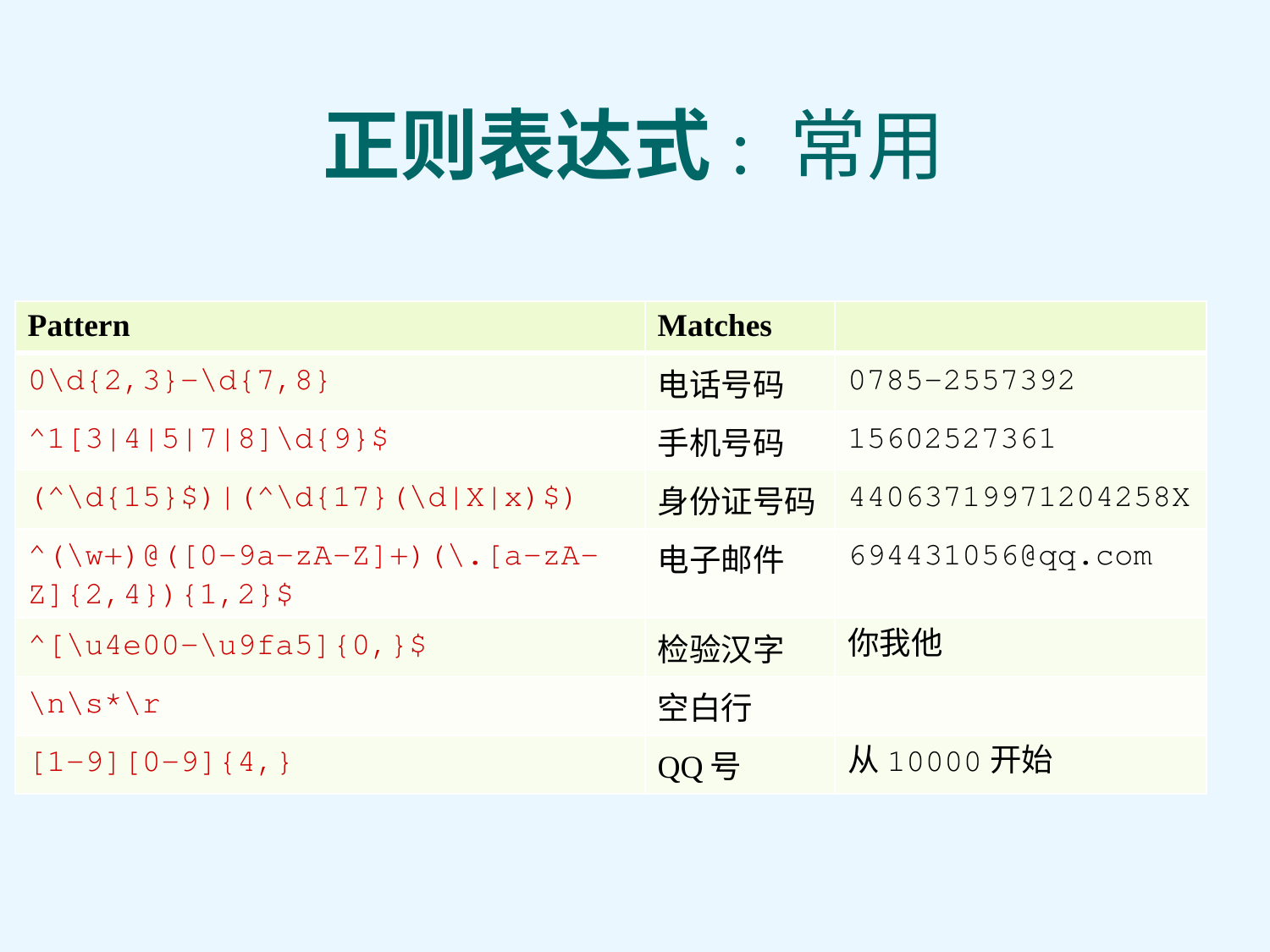

# 正则表达式: 常用
| Pattern | Matches |  |
| --- | --- | --- |
| 0\d{2,3}-\d{7,8} | 电话号码 | 0785-2557392 |
| ^1[3|4|5|7|8]\d{9}$ | 手机号码 | 15602527361 |
| (^\d{15}$)|(^\d{17}(\d|X|x)$) | 身份证号码 | 44063719971204258X |
| ^(\w+)@([0-9a-zA-Z]+)(\.[a-zA-Z]{2,4}){1,2}$ | 电子邮件 | 694431056@qq.com |
| ^[\u4e00-\u9fa5]{0,}$ | 检验汉字 | 你我他 |
| \n\s\*\r | 空白行 |  |
| [1-9][0-9]{4,} | QQ号 | 从10000开始 |